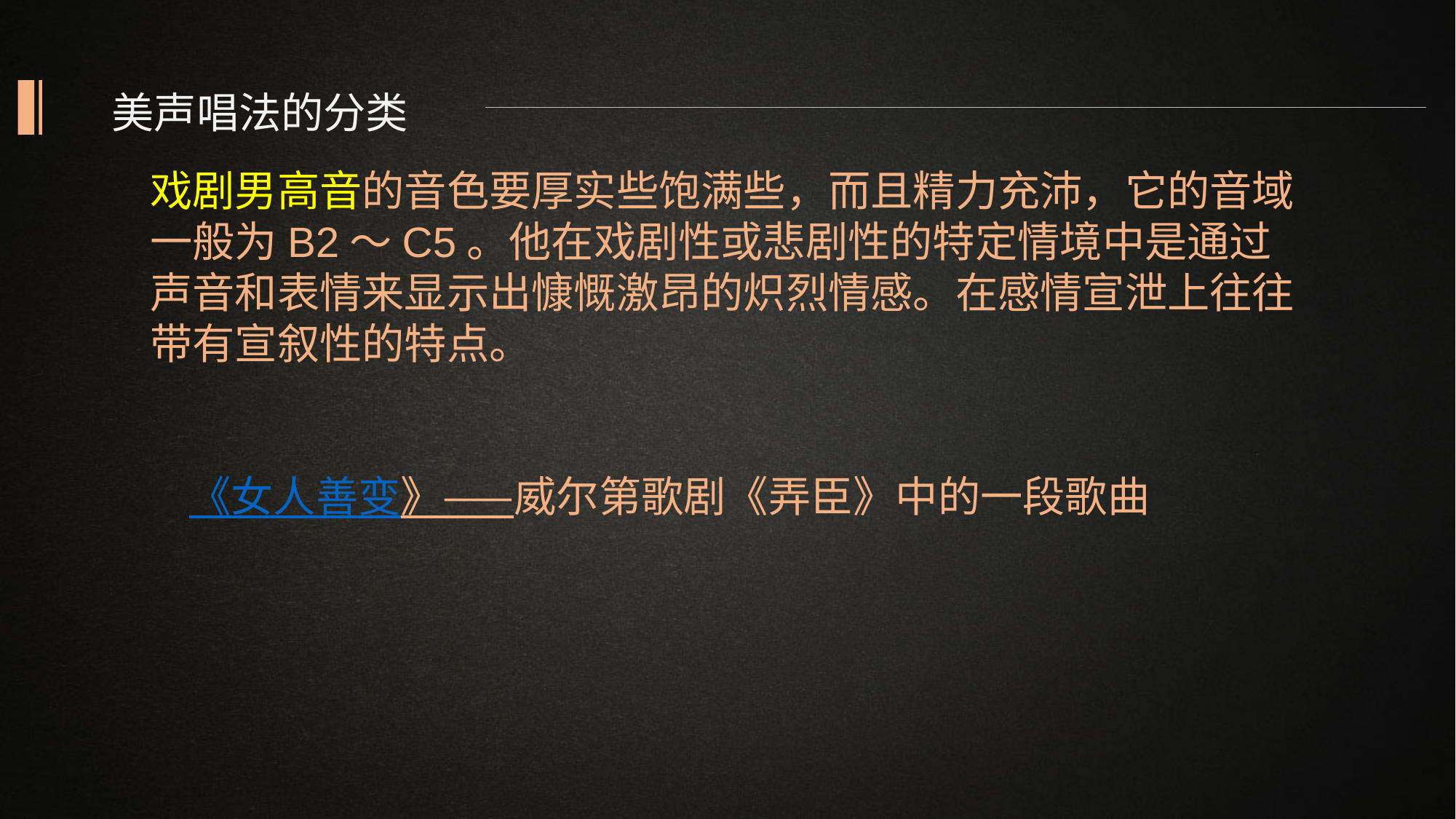

美声唱法的分类

戏剧男高音的音色要厚实些饱满些，而且精力充沛，它的音域一般为B2～C5。他在戏剧性或悲剧性的特定情境中是通过声音和表情来显示出慷慨激昂的炽烈情感。在感情宣泄上往往带有宣叙性的特点。

   《女人善变》——威尔第歌剧《弄臣》中的一段歌曲